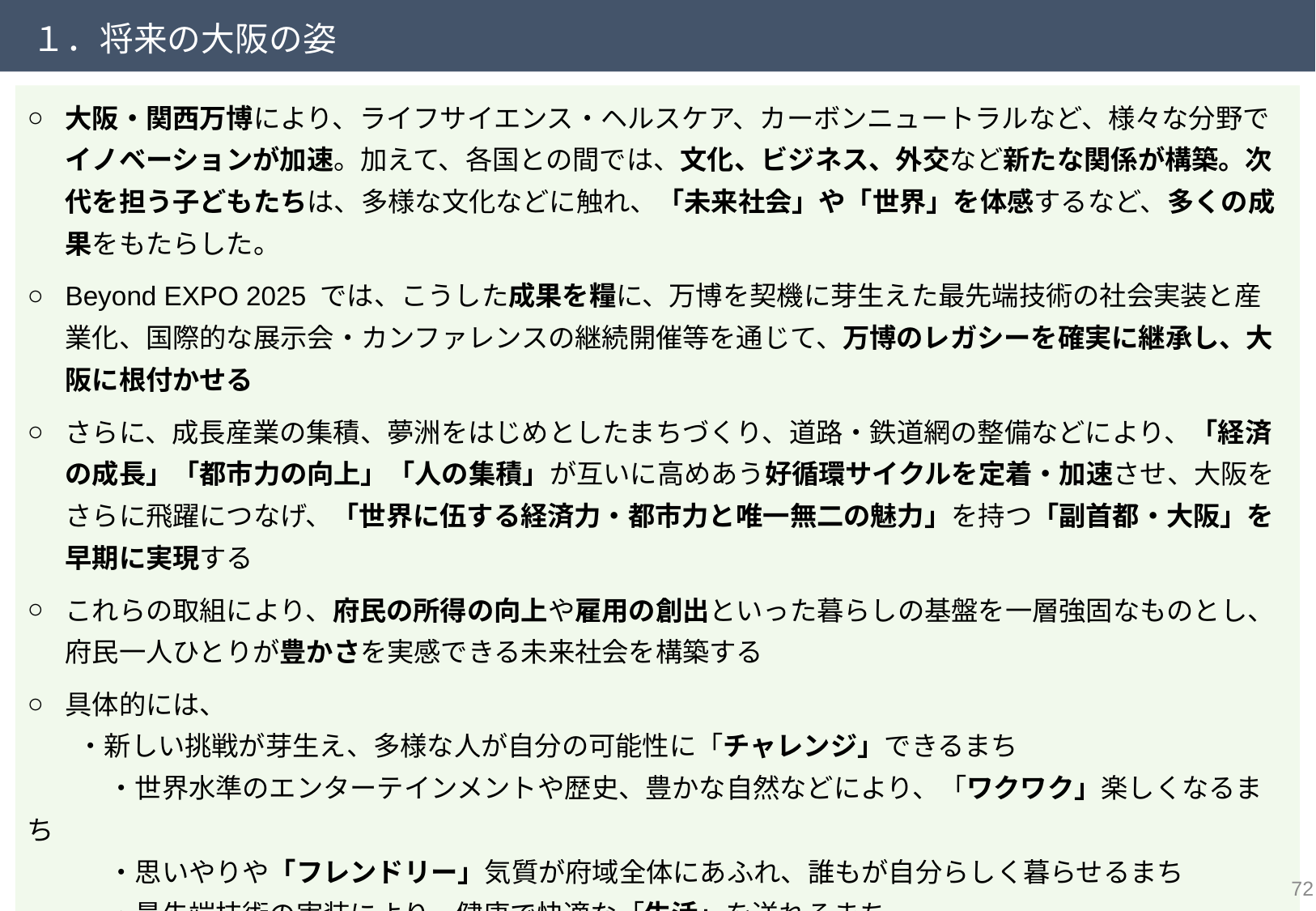

１．将来の大阪の姿
大阪・関西万博により、ライフサイエンス・ヘルスケア、カーボンニュートラルなど、様々な分野でイノベーションが加速。加えて、各国との間では、文化、ビジネス、外交など新たな関係が構築。次代を担う子どもたちは、多様な文化などに触れ、「未来社会」や「世界」を体感するなど、多くの成果をもたらした。
Beyond EXPO 2025 では、こうした成果を糧に、万博を契機に芽生えた最先端技術の社会実装と産業化、国際的な展示会・カンファレンスの継続開催等を通じて、万博のレガシーを確実に継承し、大阪に根付かせる
さらに、成長産業の集積、夢洲をはじめとしたまちづくり、道路・鉄道網の整備などにより、「経済の成長」「都市力の向上」「人の集積」が互いに高めあう好循環サイクルを定着・加速させ、大阪をさらに飛躍につなげ、「世界に伍する経済力・都市力と唯一無二の魅力」を持つ「副首都・大阪」を早期に実現する
これらの取組により、府民の所得の向上や雇用の創出といった暮らしの基盤を一層強固なものとし、府民一人ひとりが豊かさを実感できる未来社会を構築する
具体的には、
  ・新しい挑戦が芽生え、多様な人が自分の可能性に「チャレンジ」できるまち
　　　・世界水準のエンターテインメントや歴史、豊かな自然などにより、「ワクワク」楽しくなるまち
　　　・思いやりや「フレンドリー」気質が府域全体にあふれ、誰もが自分らしく暮らせるまち
　　　・最先端技術の実装により、健康で快適な「生活」を送れるまち
　　こうした「未来社会」の構築を通じて、大阪の持続的な成長・発展と府民の暮らしの豊かさを実現し、府民
　　のWell-Being のさらなる向上を図る
72